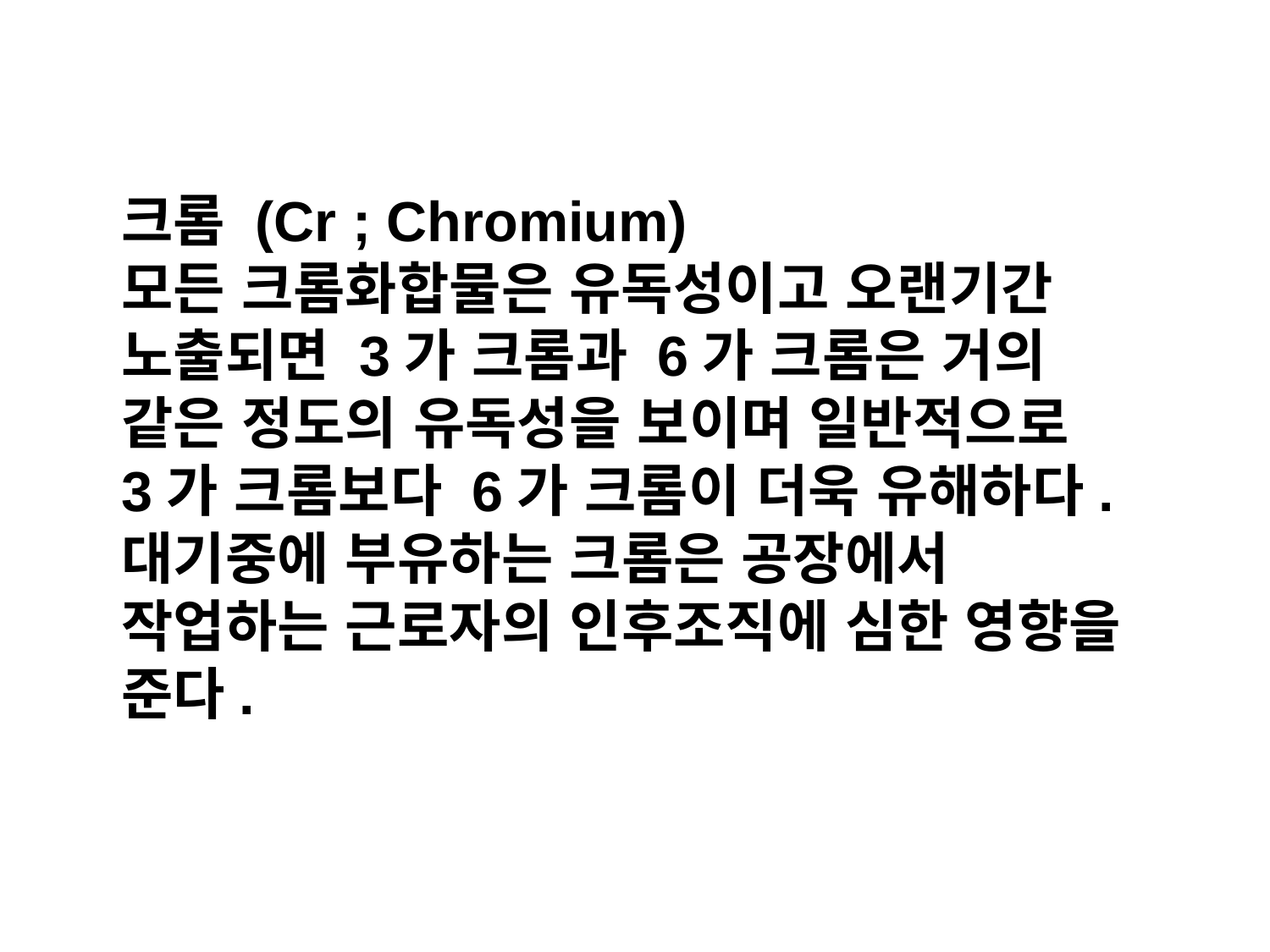

크롬 (Cr ; Chromium)
모든 크롬화합물은 유독성이고 오랜기간 노출되면 3가 크롬과 6가 크롬은 거의 같은 정도의 유독성을 보이며 일반적으로 3가 크롬보다 6가 크롬이 더욱 유해하다. 대기중에 부유하는 크롬은 공장에서 작업하는 근로자의 인후조직에 심한 영향을 준다.